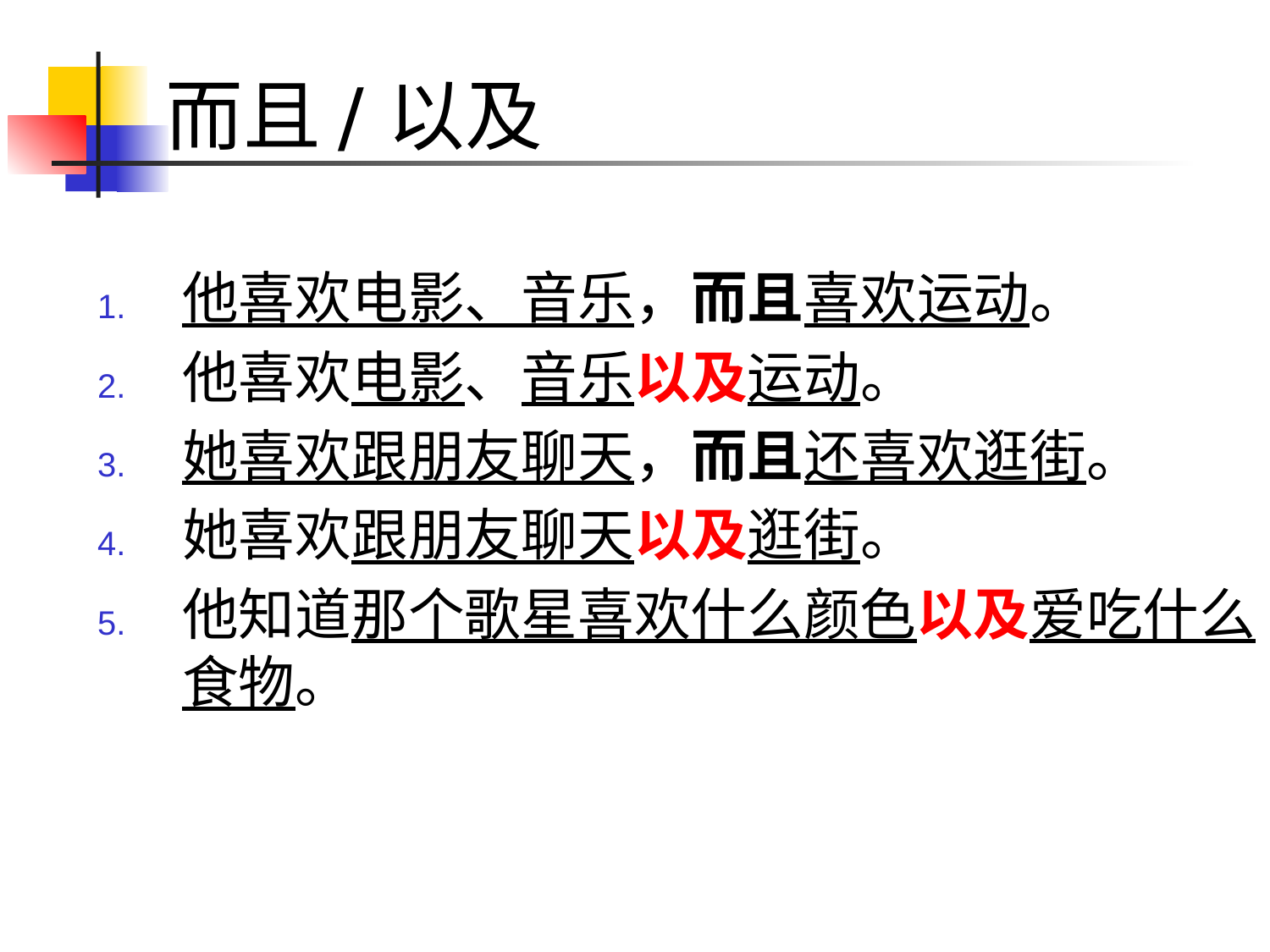

# 而且/以及
他喜欢电影、音乐，而且喜欢运动。
他喜欢电影、音乐以及运动。
她喜欢跟朋友聊天，而且还喜欢逛街。
她喜欢跟朋友聊天以及逛街。
他知道那个歌星喜欢什么颜色以及爱吃什么食物。